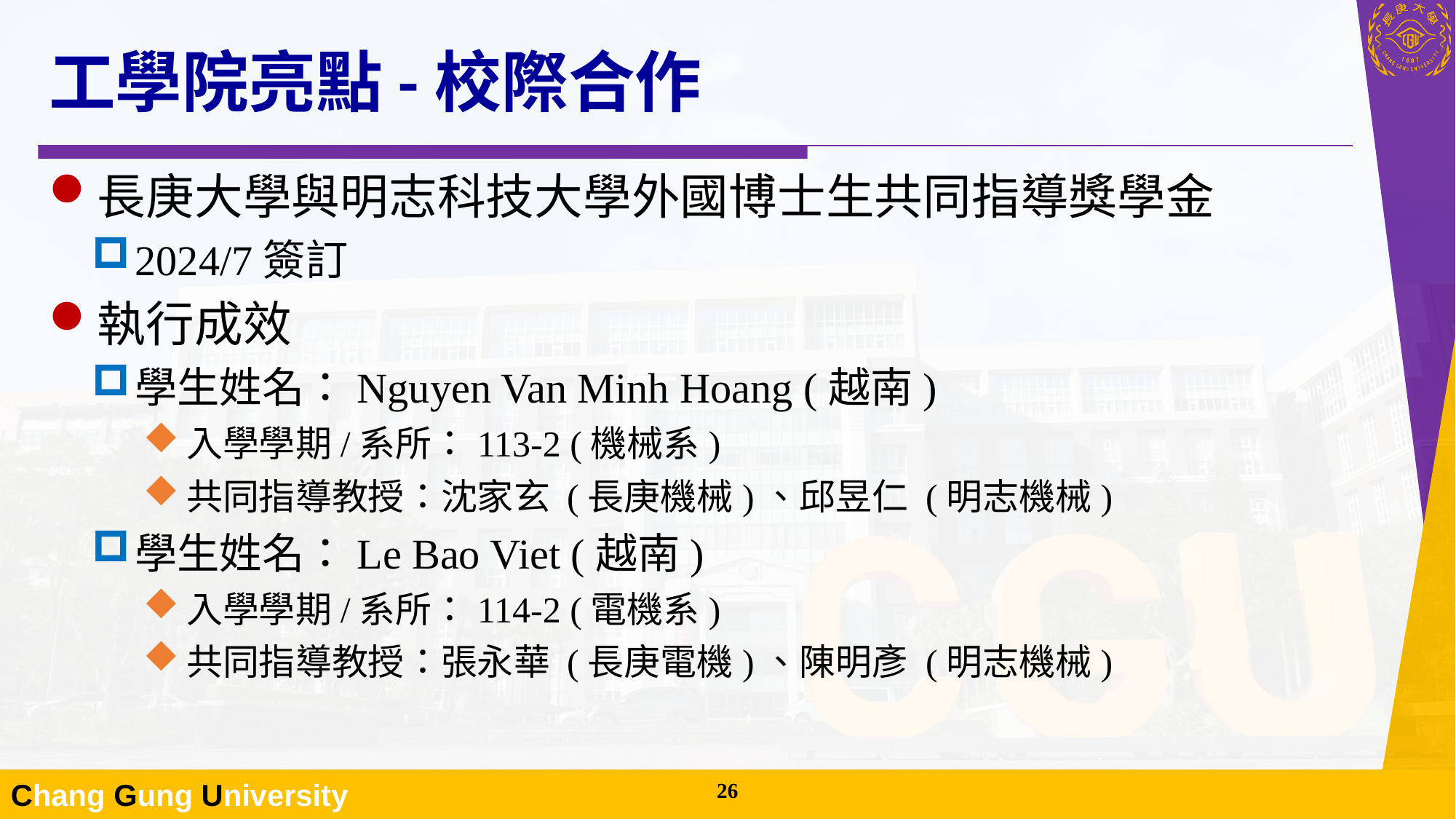

# 工學院亮點-校際合作
長庚大學與明志科技大學外國博士生共同指導獎學金
2024/7簽訂
執行成效
學生姓名：Nguyen Van Minh Hoang (越南)
入學學期/系所：113-2 (機械系)
共同指導教授：沈家玄 (長庚機械)、邱昱仁 (明志機械)
學生姓名：Le Bao Viet (越南)
入學學期/系所：114-2 (電機系)
共同指導教授：張永華 (長庚電機)、陳明彥 (明志機械)

26